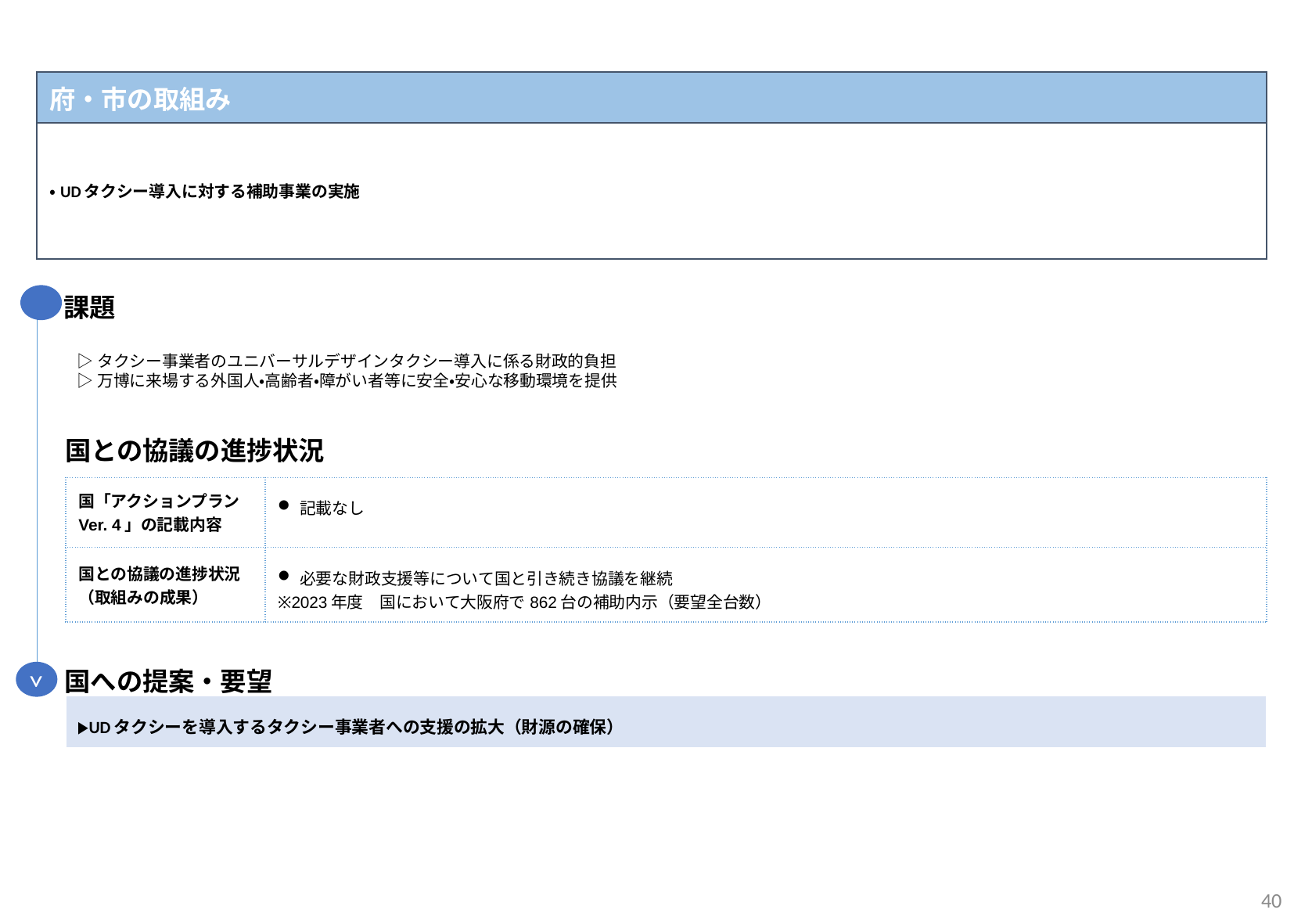

| 府・市の取組み |
| --- |
| ・UDタクシー導入に対する補助事業の実施 |

課題
▷タクシー事業者のユニバーサルデザインタクシー導入に係る財政的負担
▷万博に来場する外国人・高齢者・障がい者等に安全・安心な移動環境を提供
国との協議の進捗状況
| 国「アクションプランVer. 4」の記載内容 | 記載なし |
| --- | --- |
| 国との協議の進捗状況 （取組みの成果） | 必要な財政支援等について国と引き続き協議を継続 ※2023年度　国において大阪府で862台の補助内示（要望全台数） |
国への提案・要望
>

| ▶UDタクシーを導入するタクシー事業者への支援の拡大（財源の確保） |
| --- |
40